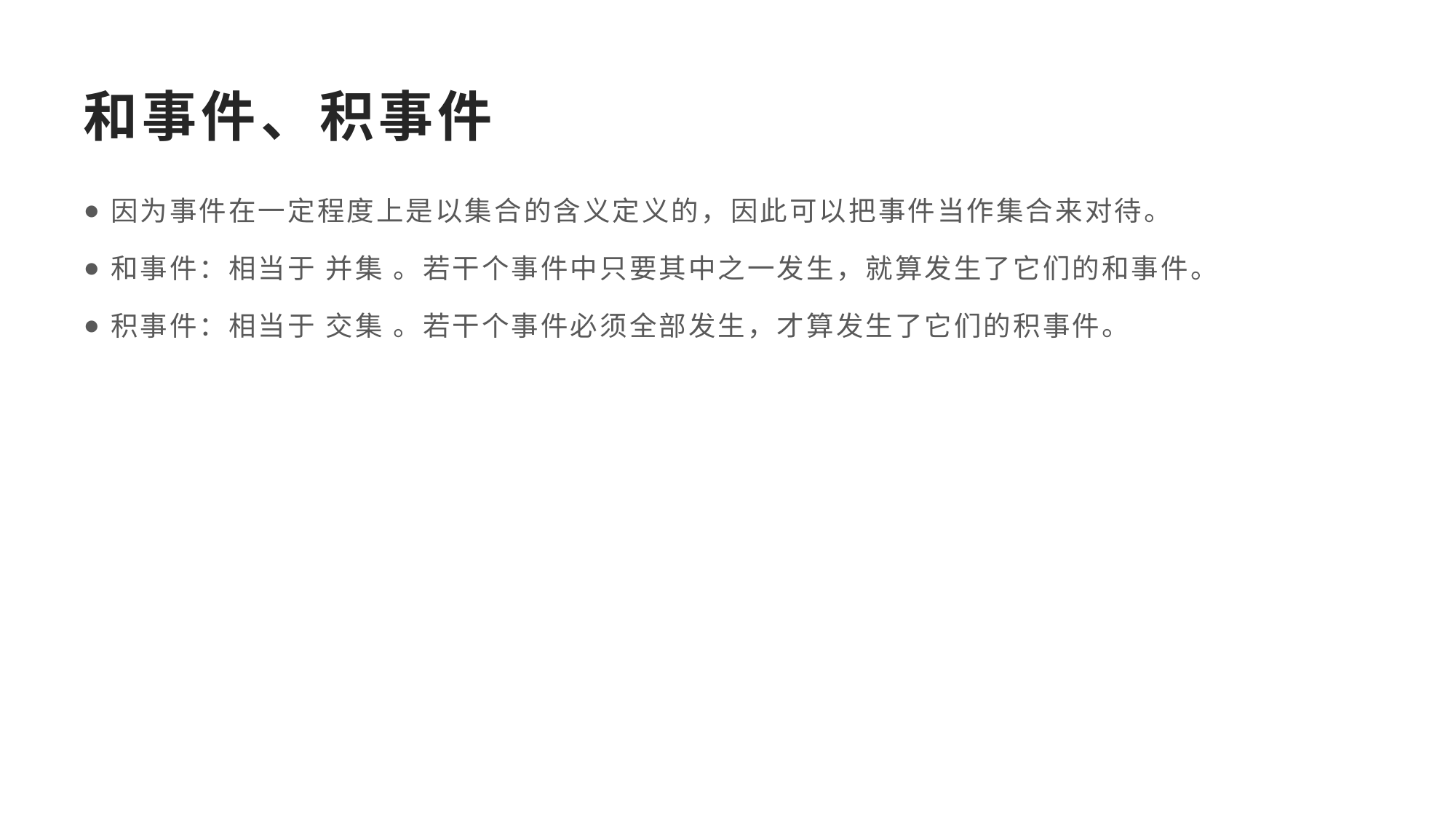

# 和事件、积事件
因为事件在一定程度上是以集合的含义定义的，因此可以把事件当作集合来对待。
和事件：相当于 并集 。若干个事件中只要其中之一发生，就算发生了它们的和事件。
积事件：相当于 交集 。若干个事件必须全部发生，才算发生了它们的积事件。